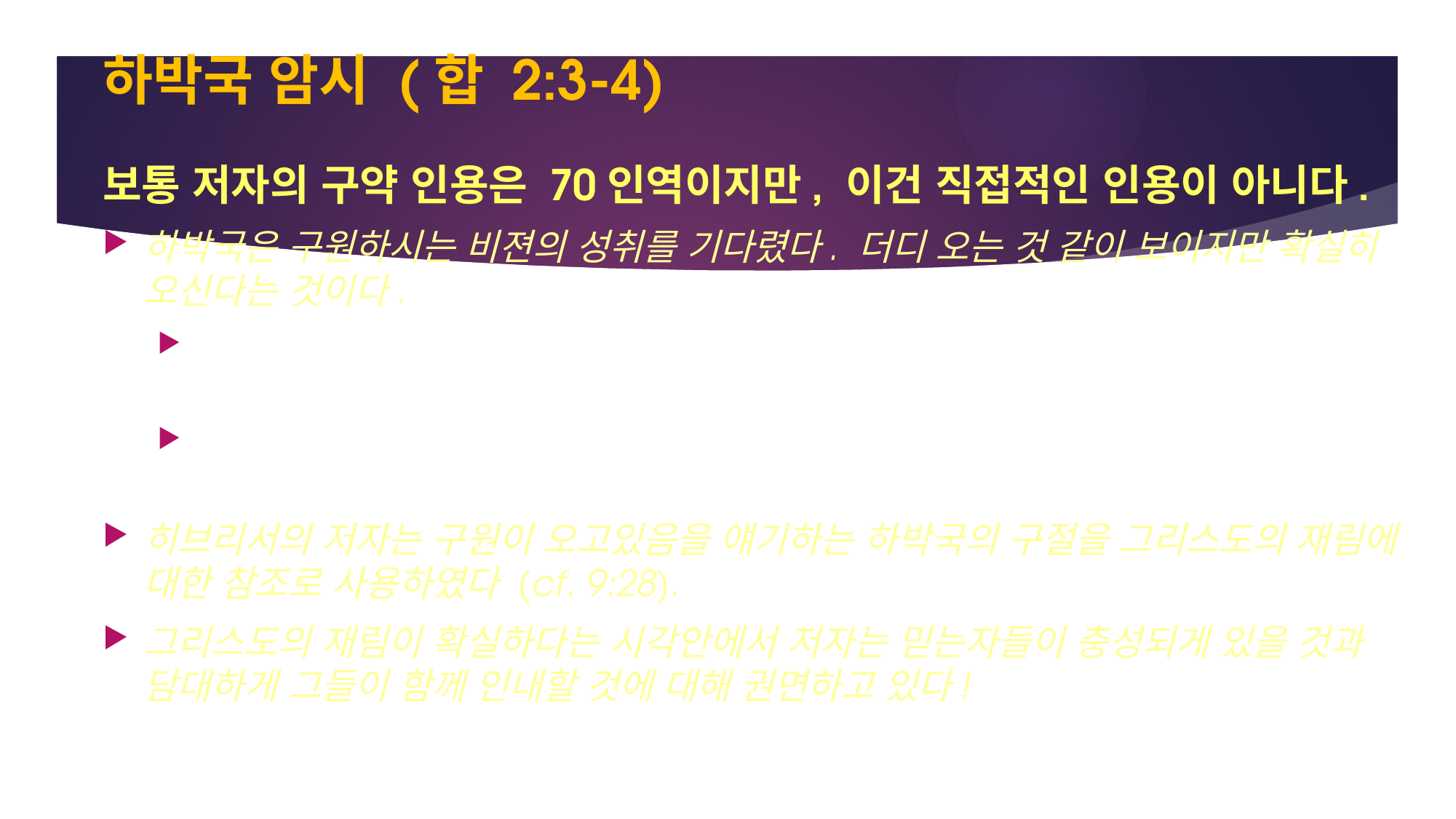

# 하박국 암시 (합 2:3-4)
보통 저자의 구약 인용은 70인역이지만, 이건 직접적인 인용이 아니다.
하박국은 구원하시는 비젼의 성취를 기다렸다. 더디 오는 것 같이 보이지만 확실히 오신다는 것이다.
e]rxo<menoj h!cei (= “오신다, 오실 것이다”)라는 구절은 70인역과 히브리서에 나타나는데, 히브리식의 확실성을 전달하는 방식이다.
ou] mh< xronis^ (= “확실하게 지체치 않을 것이다”)라는 한 구절안에 두가지 부정사를 사용하는 것은, 70인역에서도 나타나는, 동일하게 절대 확실성을 전달한다.
히브리서의 저자는 구원이 오고있음을 얘기하는 하박국의 구절을 그리스도의 재림에 대한 참조로 사용하였다 (cf. 9:28).
그리스도의 재림이 확실하다는 시각안에서 저자는 믿는자들이 충성되게 있을 것과 담대하게 그들이 함께 인내할 것에 대해 권면하고 있다!